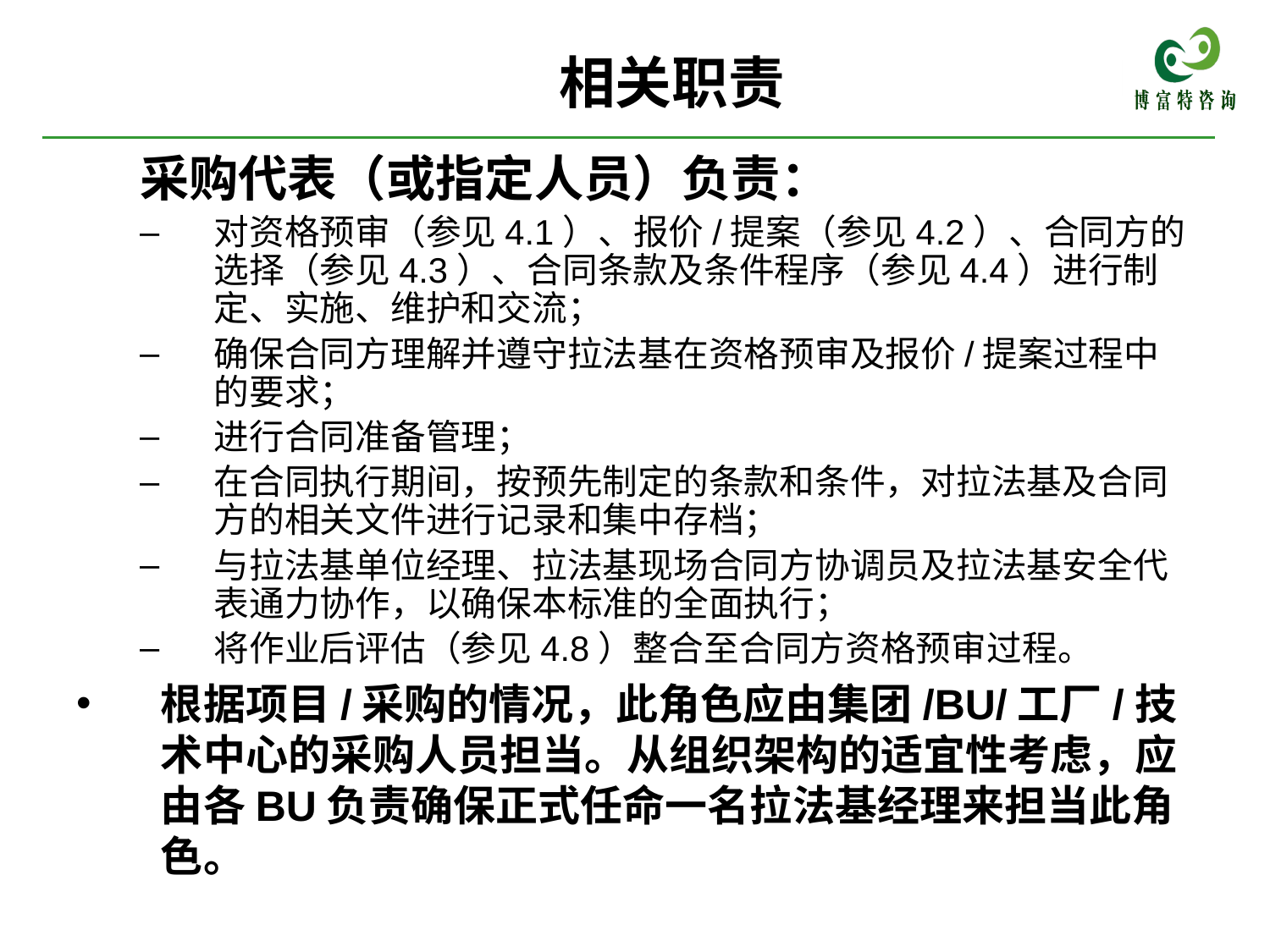

# 相关职责
采购代表（或指定人员）负责：
对资格预审（参见4.1）、报价/提案（参见4.2）、合同方的选择（参见4.3）、合同条款及条件程序（参见4.4）进行制定、实施、维护和交流；
确保合同方理解并遵守拉法基在资格预审及报价/提案过程中的要求；
进行合同准备管理；
在合同执行期间，按预先制定的条款和条件，对拉法基及合同方的相关文件进行记录和集中存档；
与拉法基单位经理、拉法基现场合同方协调员及拉法基安全代表通力协作，以确保本标准的全面执行；
将作业后评估（参见4.8）整合至合同方资格预审过程。
根据项目/采购的情况，此角色应由集团/BU/工厂/技术中心的采购人员担当。从组织架构的适宜性考虑，应由各BU负责确保正式任命一名拉法基经理来担当此角色。